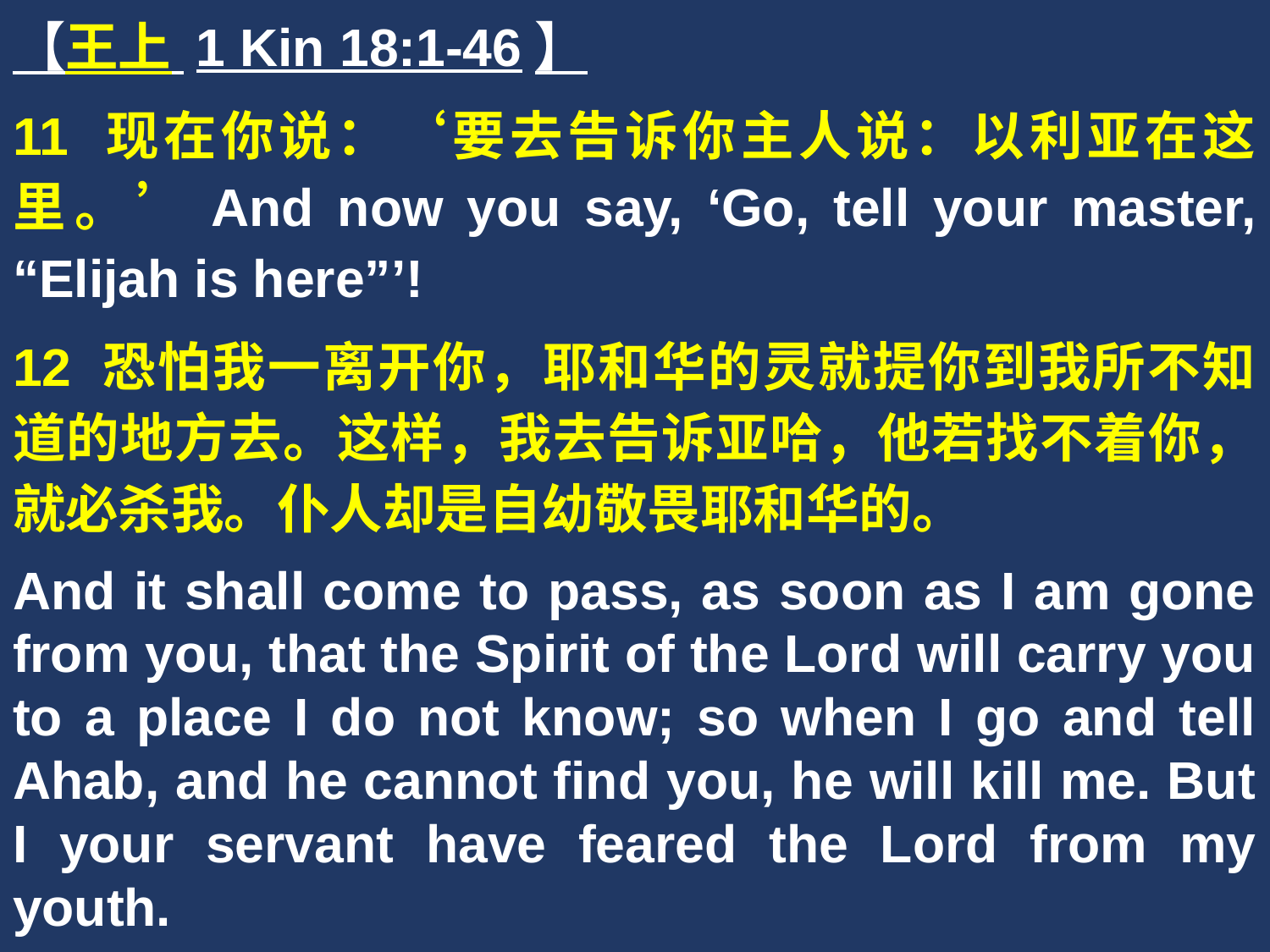

【王上 1 Kin 18:1-46】
11 现在你说：‘要去告诉你主人说：以利亚在这里。’And now you say, ‘Go, tell your master, “Elijah is here”’!
12 恐怕我一离开你，耶和华的灵就提你到我所不知道的地方去。这样，我去告诉亚哈，他若找不着你，就必杀我。仆人却是自幼敬畏耶和华的。
And it shall come to pass, as soon as I am gone from you, that the Spirit of the Lord will carry you to a place I do not know; so when I go and tell Ahab, and he cannot find you, he will kill me. But I your servant have feared the Lord from my youth.